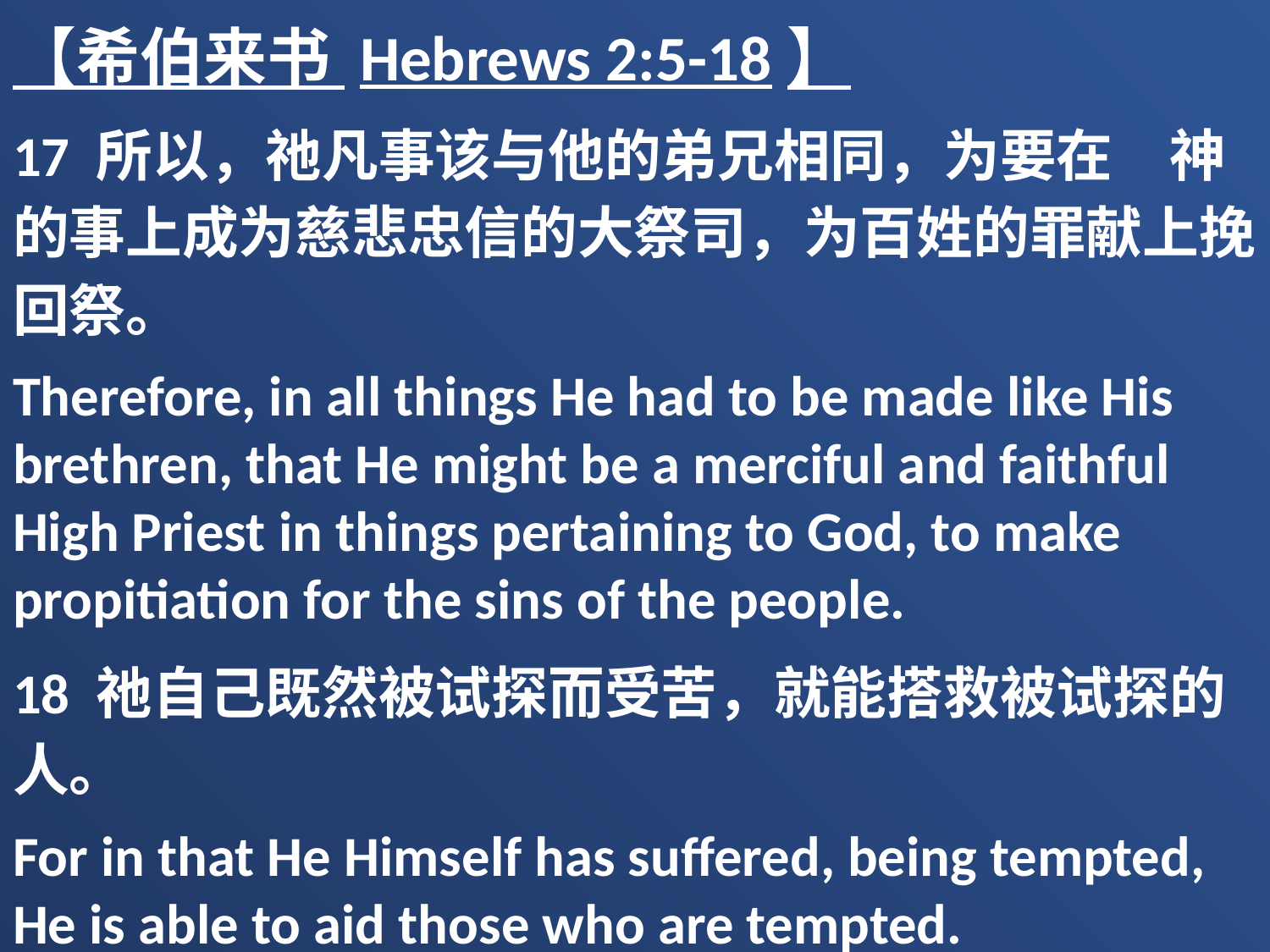

【希伯来书 Hebrews 2:5-18】
17 所以，祂凡事该与他的弟兄相同，为要在　神的事上成为慈悲忠信的大祭司，为百姓的罪献上挽回祭。
Therefore, in all things He had to be made like His brethren, that He might be a merciful and faithful High Priest in things pertaining to God, to make propitiation for the sins of the people.
18 祂自己既然被试探而受苦，就能搭救被试探的人。
For in that He Himself has suffered, being tempted, He is able to aid those who are tempted.